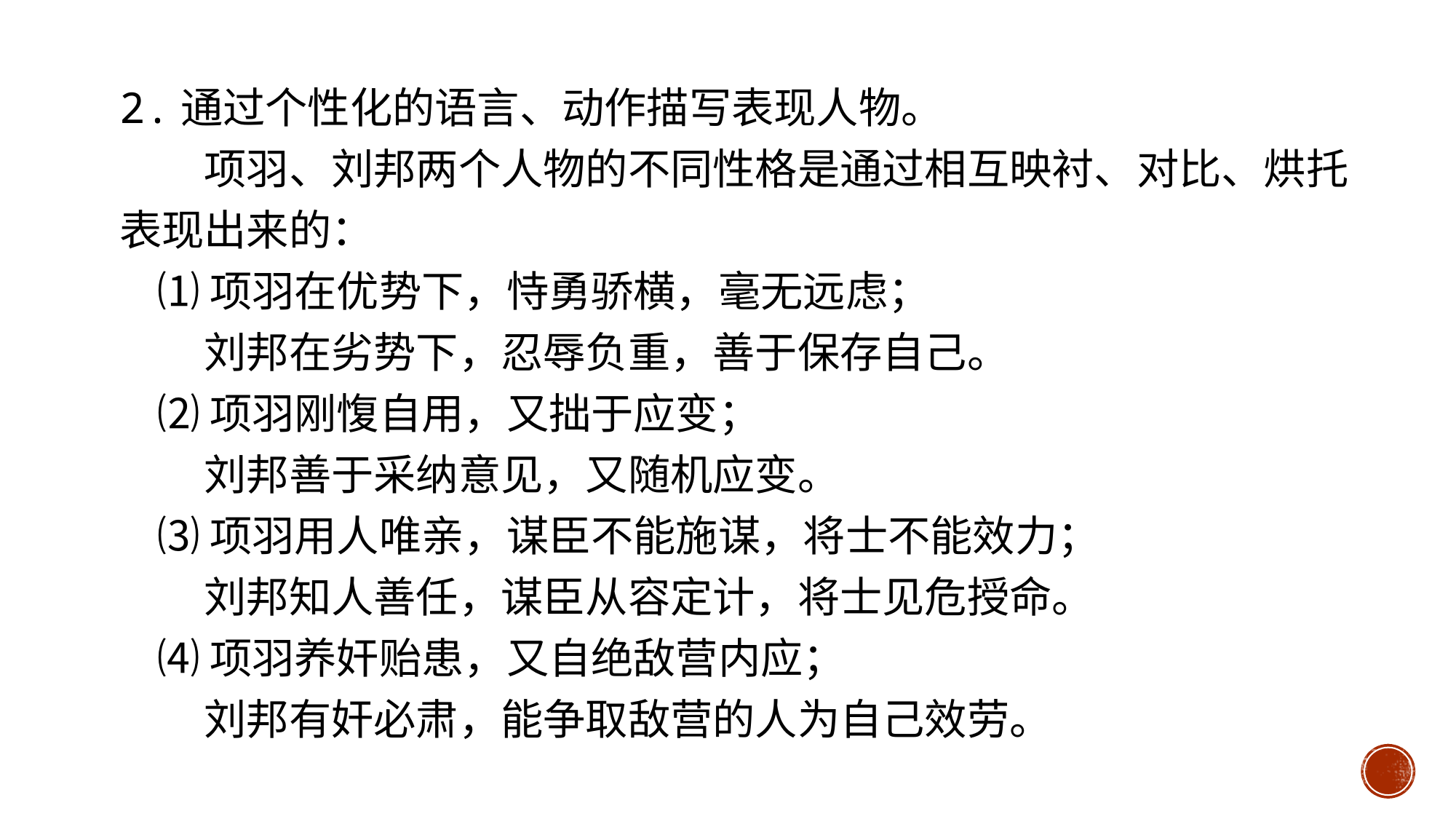

2.通过个性化的语言、动作描写表现人物。
　　项羽、刘邦两个人物的不同性格是通过相互映衬、对比、烘托表现出来的：
    ⑴项羽在优势下，恃勇骄横，毫无远虑；
　　刘邦在劣势下，忍辱负重，善于保存自己。
    ⑵项羽刚愎自用，又拙于应变；
　　刘邦善于采纳意见，又随机应变。
    ⑶项羽用人唯亲，谋臣不能施谋，将士不能效力；
　　刘邦知人善任，谋臣从容定计，将士见危授命。
    ⑷项羽养奸贻患，又自绝敌营内应；
　　刘邦有奸必肃，能争取敌营的人为自己效劳。